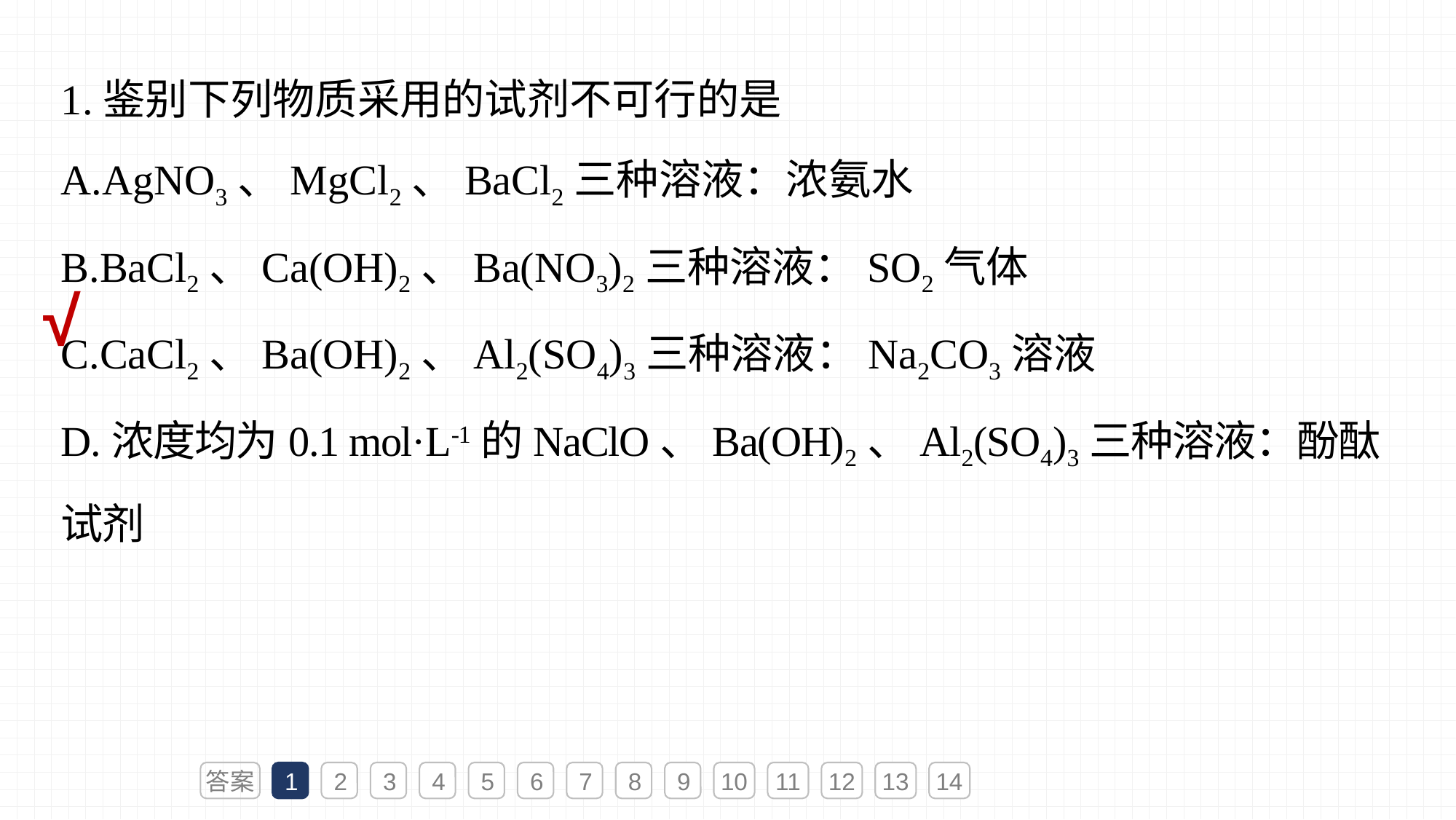

1.鉴别下列物质采用的试剂不可行的是
A.AgNO3、MgCl2、BaCl2三种溶液：浓氨水
B.BaCl2、Ca(OH)2、Ba(NO3)2三种溶液：SO2气体
C.CaCl2、Ba(OH)2、Al2(SO4)3三种溶液：Na2CO3溶液
D.浓度均为0.1 mol·L-1的NaClO、Ba(OH)2、Al2(SO4)3三种溶液：酚酞试剂
√
答案
1
2
3
4
5
6
7
8
9
10
11
12
13
14